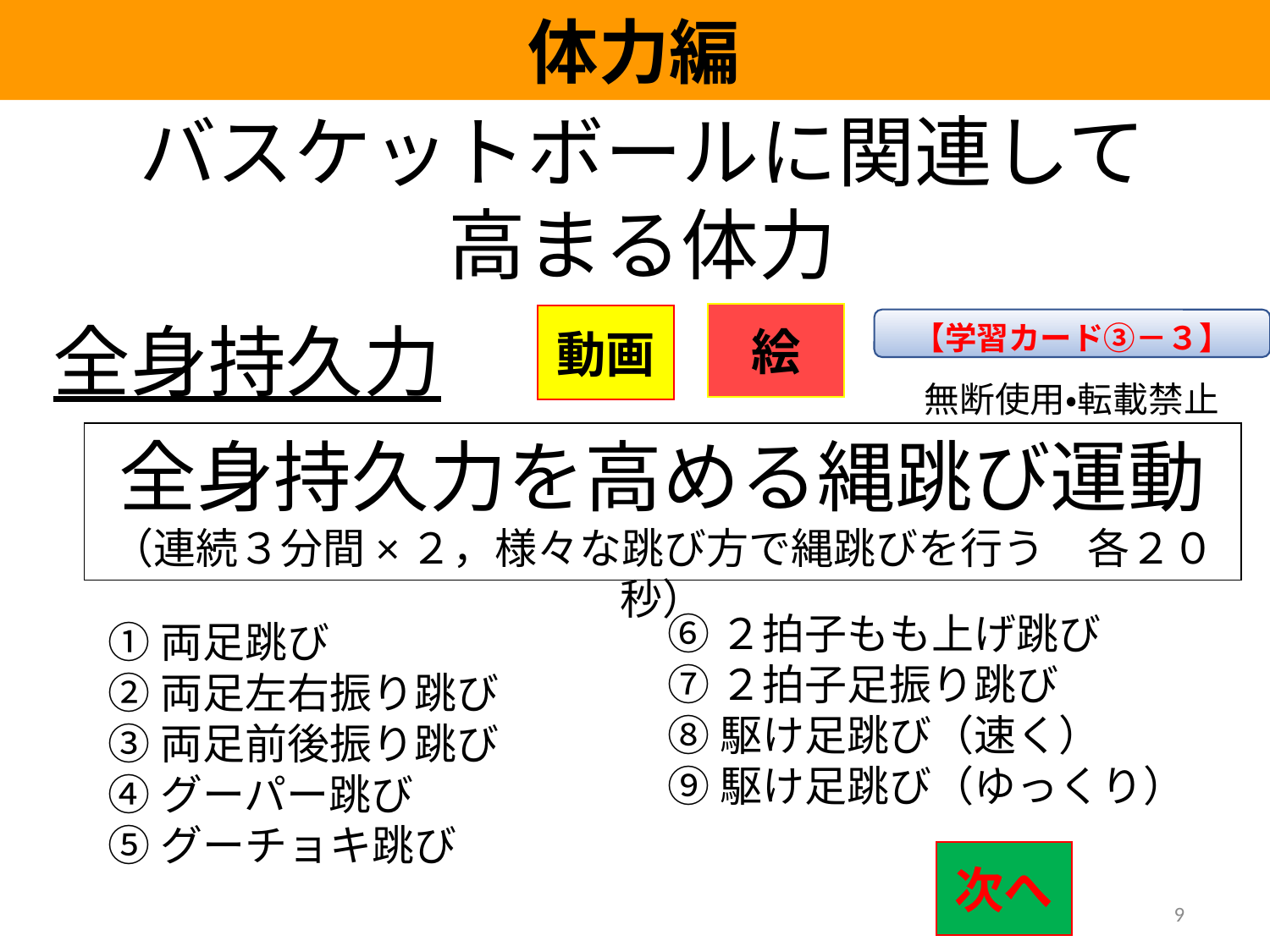

体力編
バスケットボールに関連して高まる体力

絵
全身持久力
動画
【学習カード③－３】
無断使用・転載禁止
全身持久力を高める縄跳び運動
（連続３分間×２，様々な跳び方で縄跳びを行う　各２０秒）
⑥２拍子もも上げ跳び
⑦２拍子足振り跳び
⑧駆け足跳び（速く）
⑨駆け足跳び（ゆっくり）
①両足跳び
②両足左右振り跳び
③両足前後振り跳び
④グーパー跳び
⑤グーチョキ跳び
次へ
9